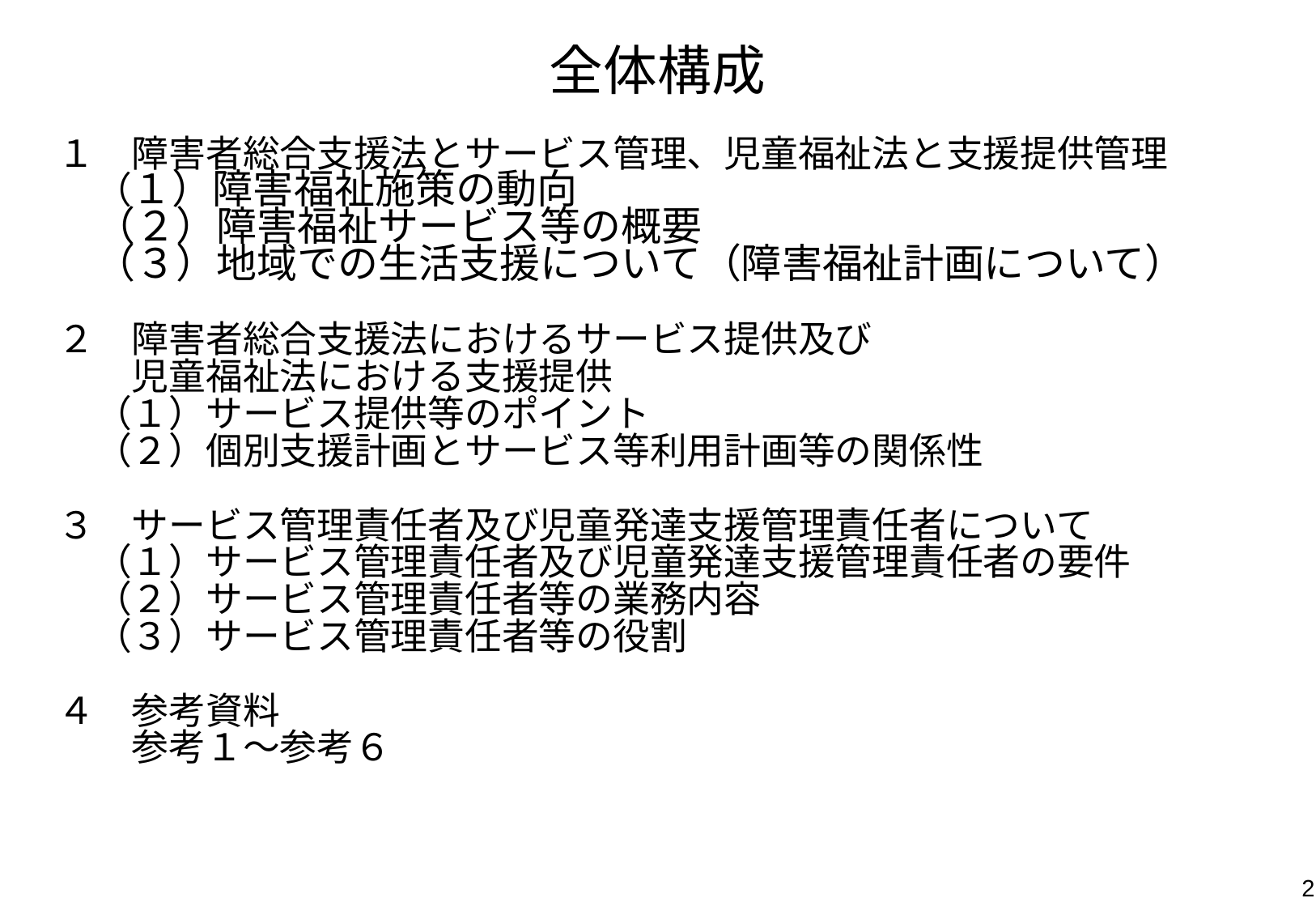

全体構成

１　障害者総合支援法とサービス管理、児童福祉法と支援提供管理
　（１）障害福祉施策の動向
　（２）障害福祉サービス等の概要
　（３）地域での生活支援について（障害福祉計画について）

２　障害者総合支援法におけるサービス提供及び
　　児童福祉法における支援提供
　（１）サービス提供等のポイント
　（２）個別支援計画とサービス等利用計画等の関係性

３　サービス管理責任者及び児童発達支援管理責任者について
　（１）サービス管理責任者及び児童発達支援管理責任者の要件
　（２）サービス管理責任者等の業務内容
　（３）サービス管理責任者等の役割

４　参考資料
　　参考１～参考６

2